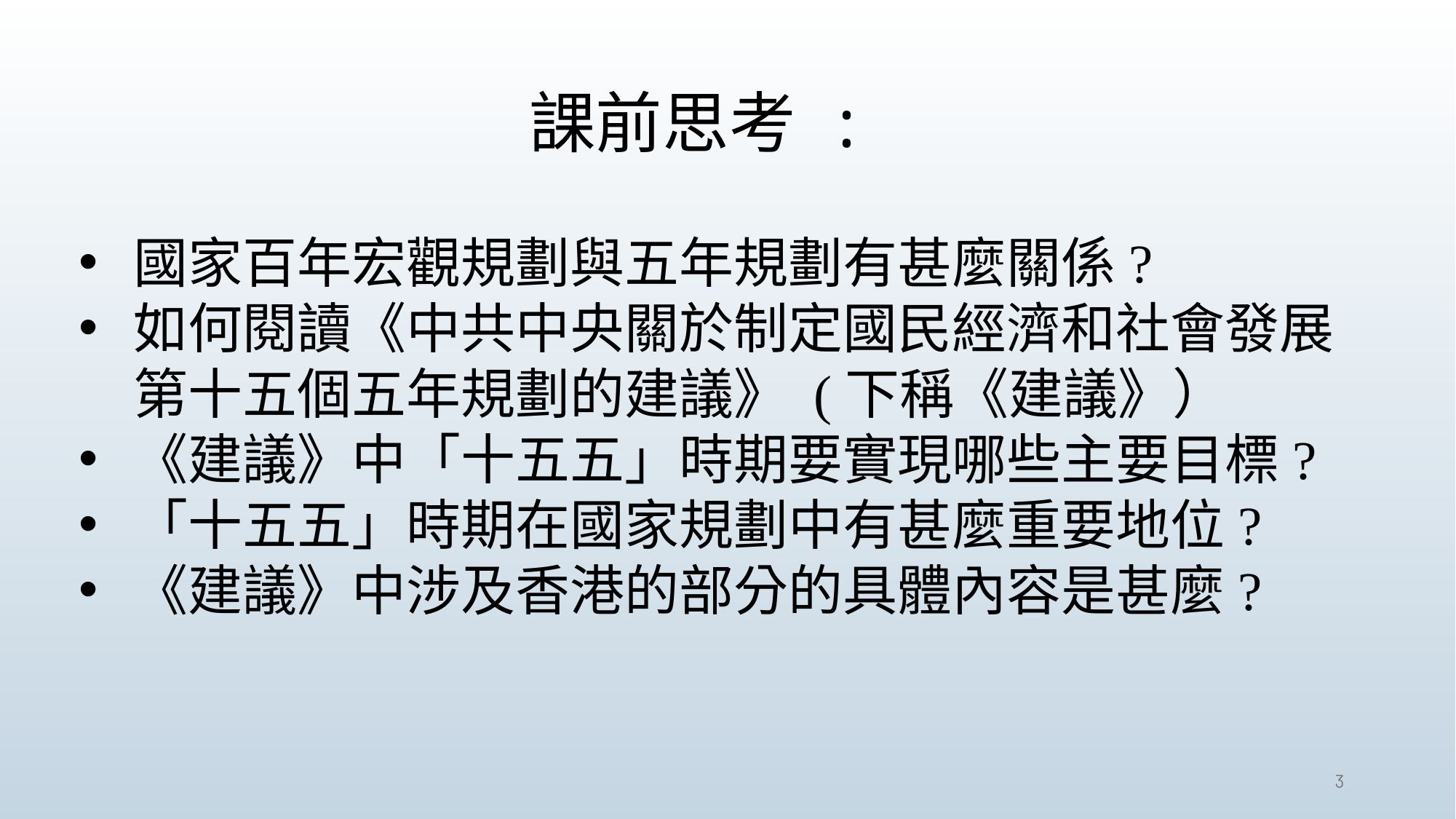

課前思考 :
國家百年宏觀規劃與五年規劃有甚麼關係?
如何閱讀《中共中央關於制定國民經濟和社會發展第十五個五年規劃的建議》 (下稱《建議》）
《建議》中「十五五」時期要實現哪些主要目標?
「十五五」時期在國家規劃中有甚麼重要地位?
《建議》中涉及香港的部分的具體內容是甚麼?
3